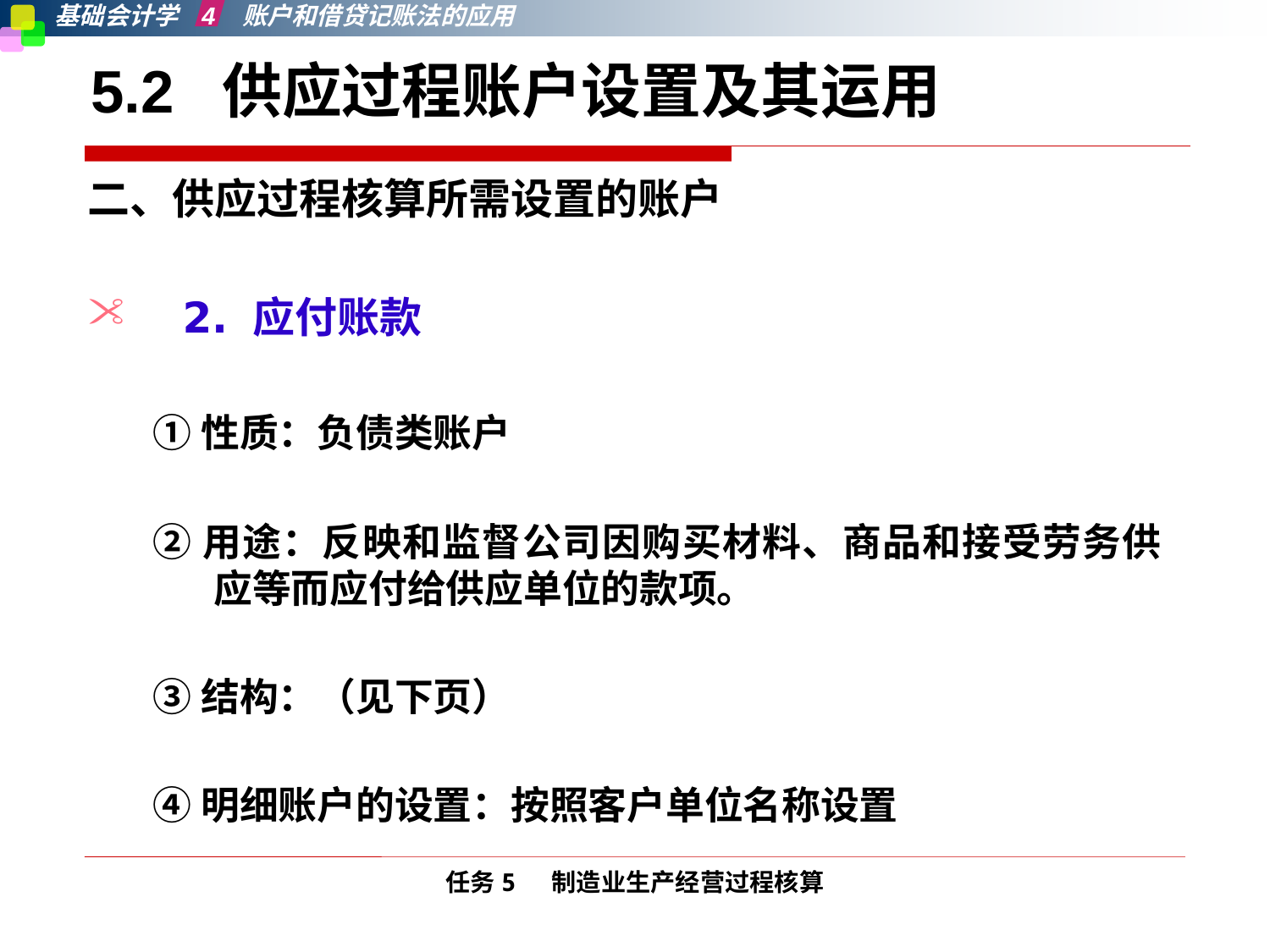

5.2  供应过程账户设置及其运用
二、供应过程核算所需设置的账户

  2. 应付账款

①性质：负债类账户

②用途：反映和监督公司因购买材料、商品和接受劳务供应等而应付给供应单位的款项。

③结构：（见下页）

④明细账户的设置：按照客户单位名称设置
任务5  制造业生产经营过程核算